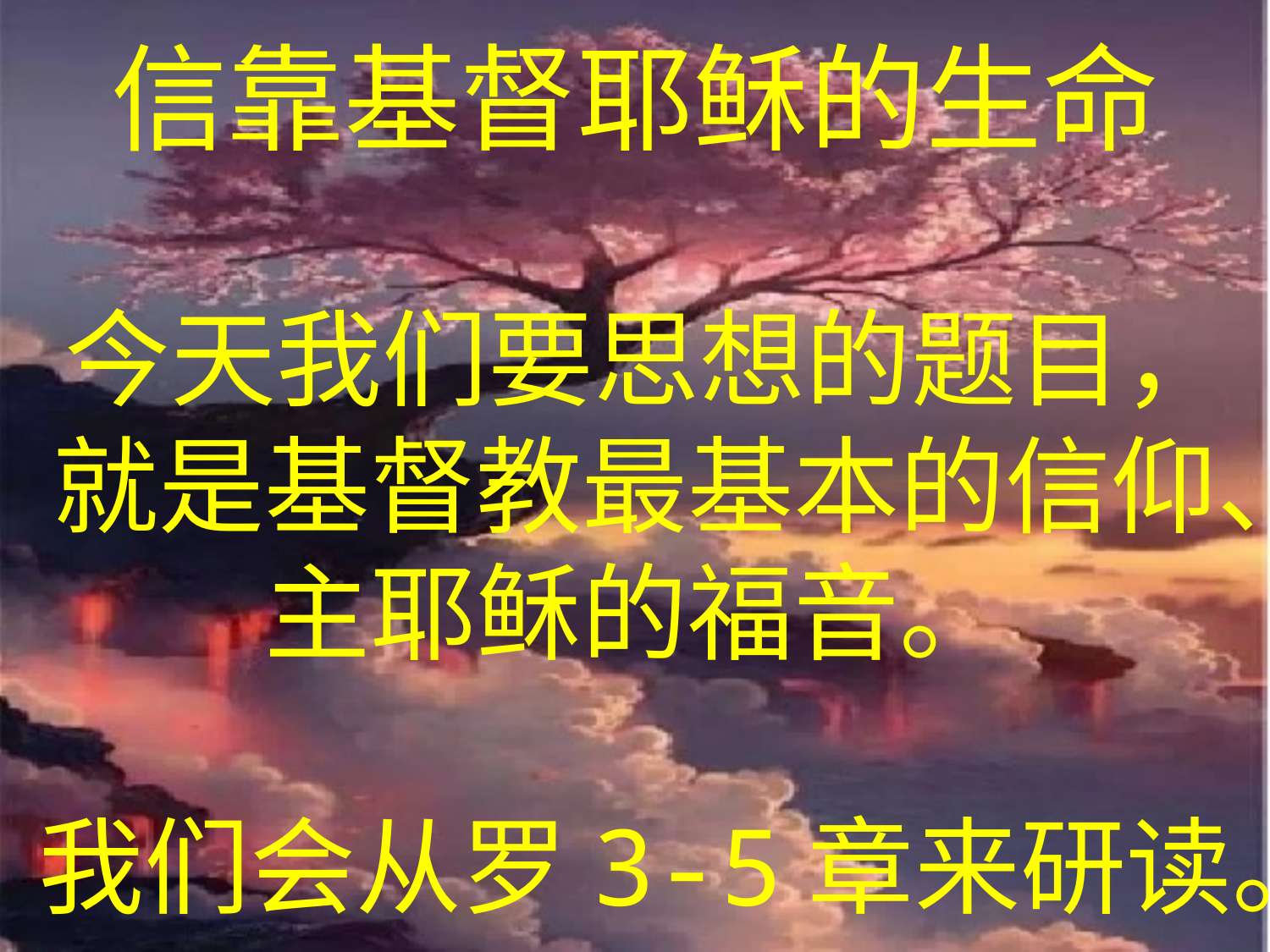

# 信靠基督耶稣的生命 今天我们要思想的题目，就是基督教最基本的信仰、主耶稣的福音。 我们会从罗3-5章来研读。